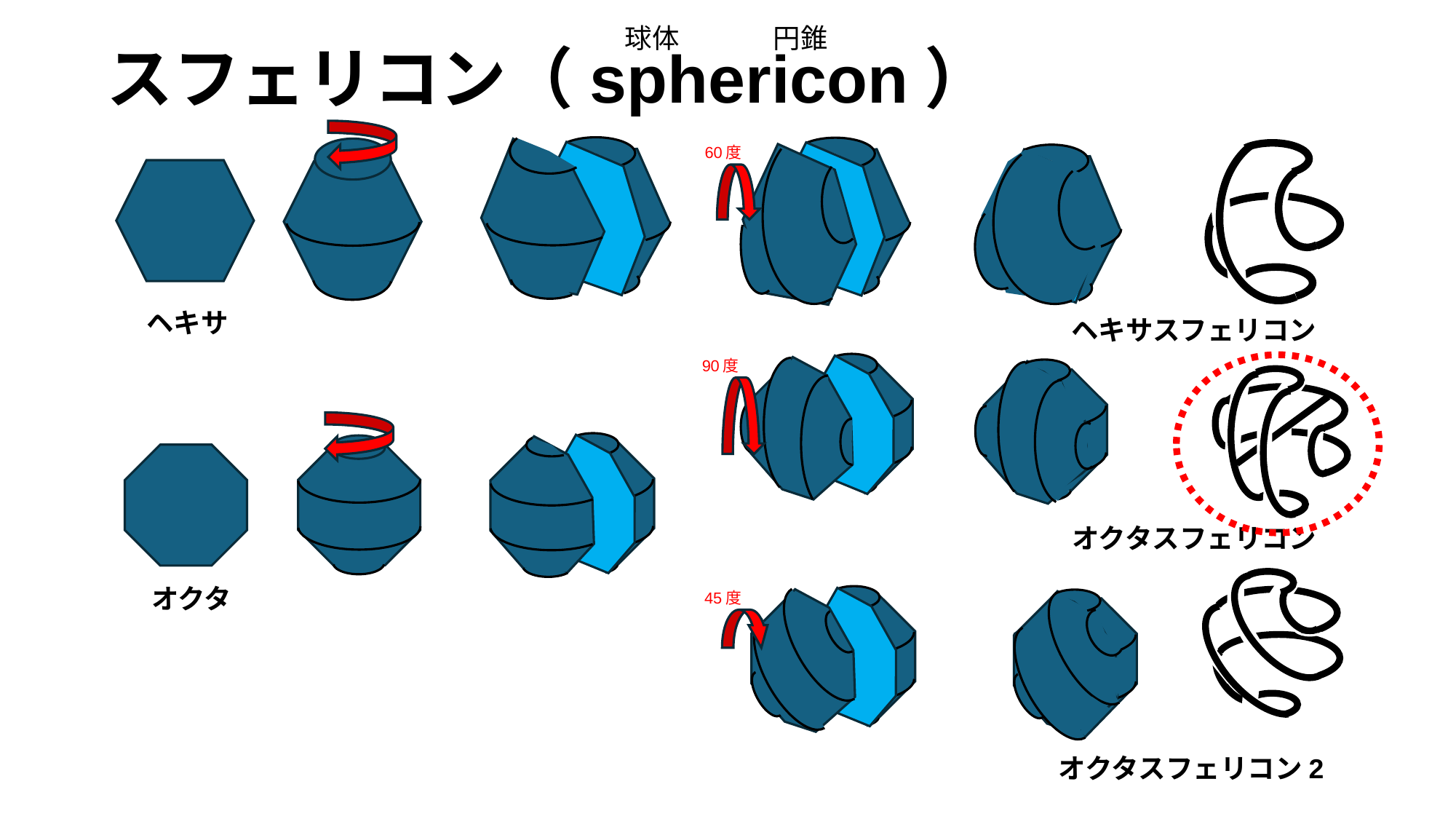

# スフェリコン（sphericon）
円錐
球体

60度

ヘキサ
ヘキサスフェリコン
90度

オクタスフェリコン

オクタ

45度

オクタスフェリコン2